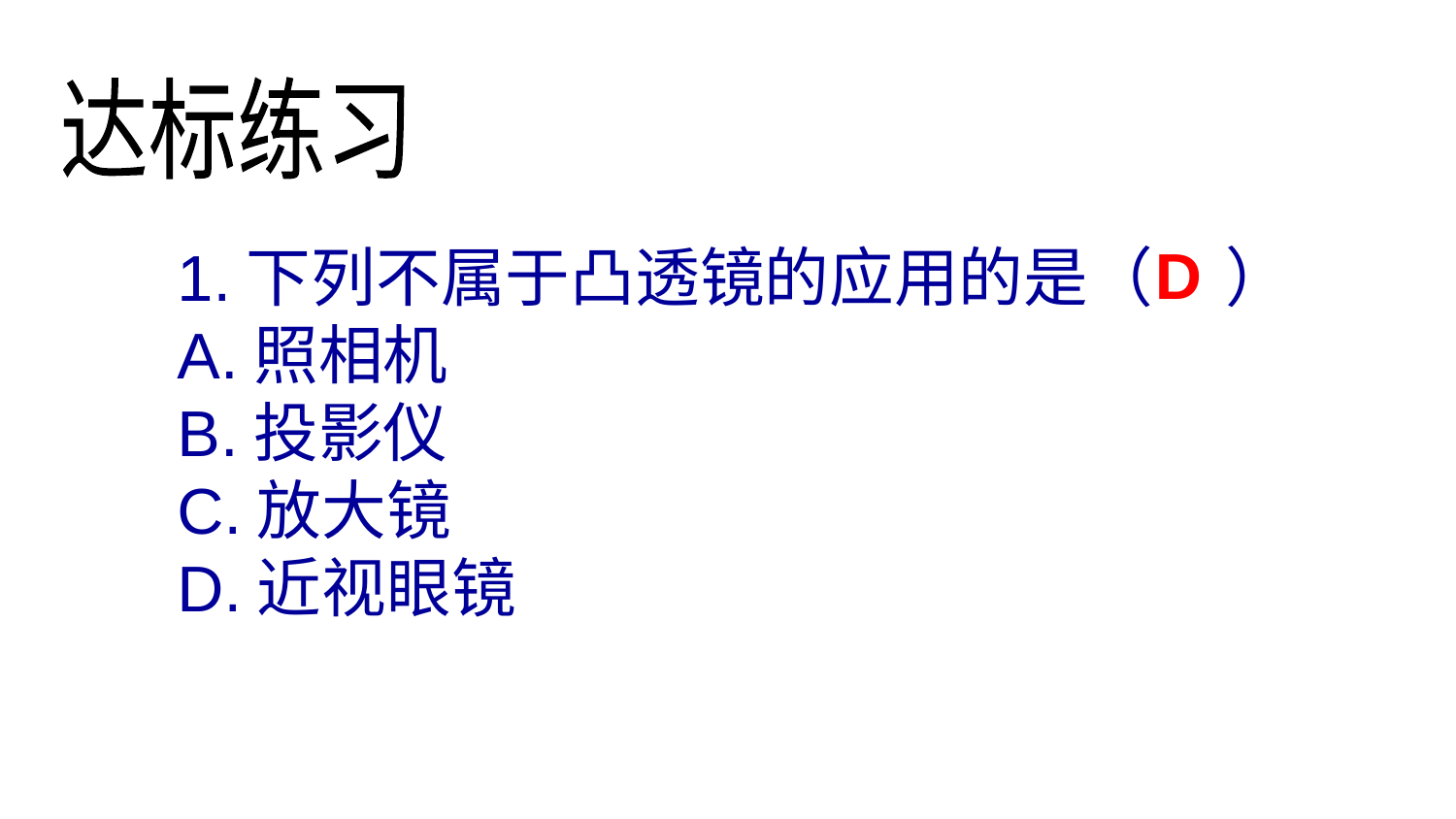

达标练习
1.下列不属于凸透镜的应用的是（     ）
A.照相机
B.投影仪
C.放大镜
D.近视眼镜
D